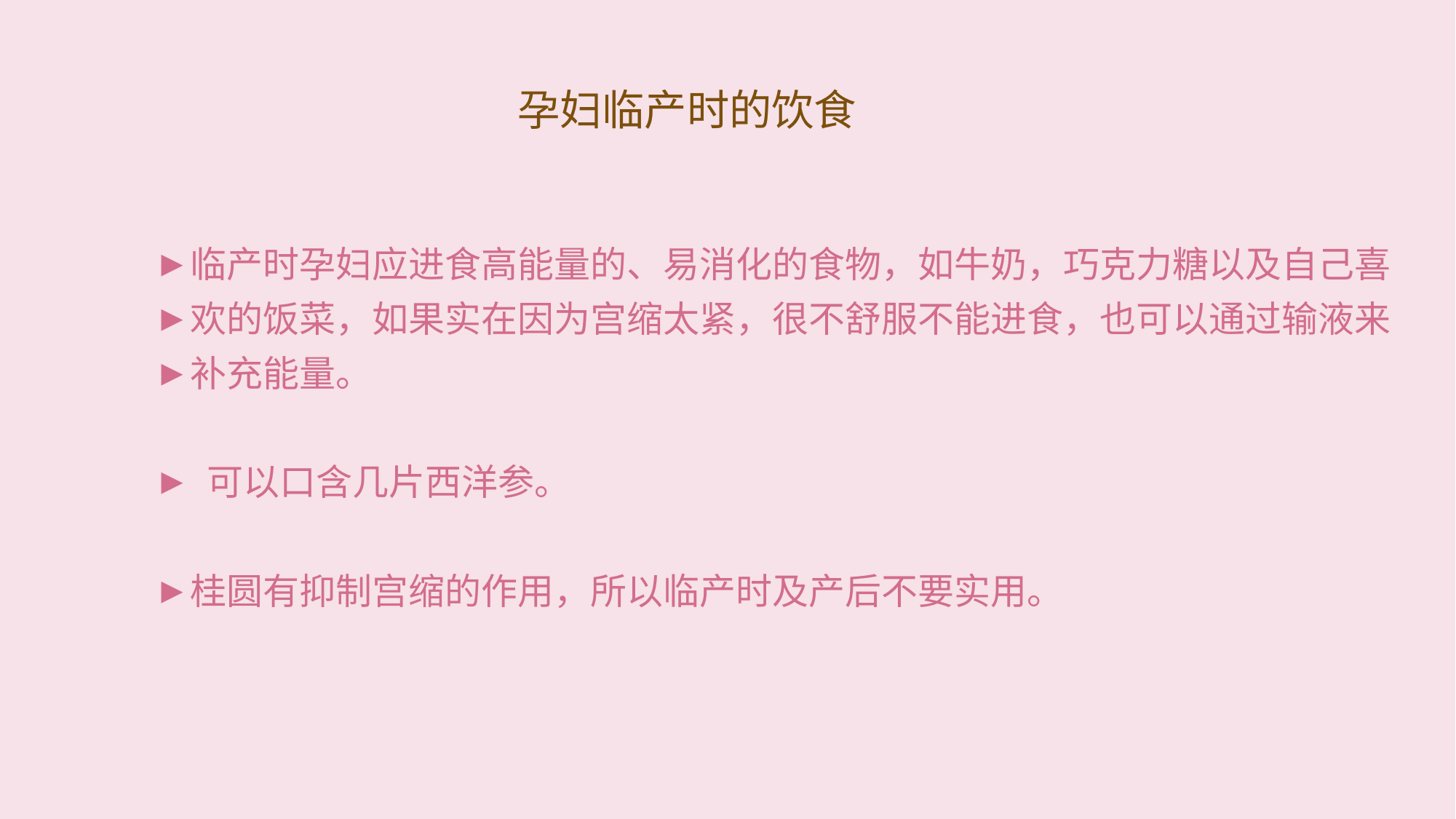

# 孕妇临产时的饮食
临产时孕妇应进食高能量的、易消化的食物，如牛奶，巧克力糖以及自己喜
欢的饭菜，如果实在因为宫缩太紧，很不舒服不能进食，也可以通过输液来
补充能量。

 可以口含几片西洋参。

桂圆有抑制宫缩的作用，所以临产时及产后不要实用。